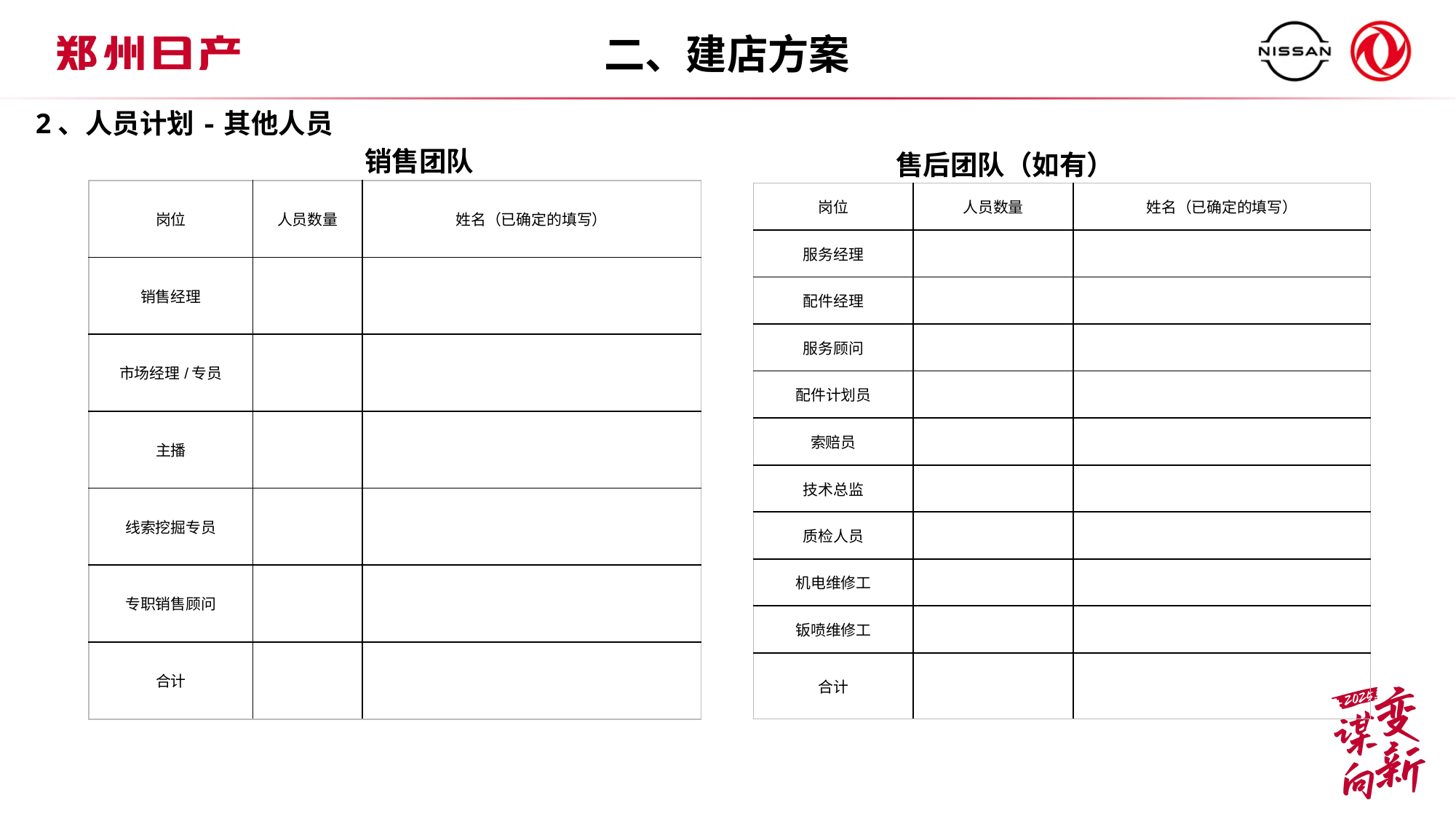

二、建店方案
2、人员计划-其他人员
销售团队
售后团队（如有）
| 岗位 | 人员数量 | 姓名（已确定的填写） |
| --- | --- | --- |
| 销售经理 |  |  |
| 市场经理/专员 |  |  |
| 主播 |  |  |
| 线索挖掘专员 |  |  |
| 专职销售顾问 |  |  |
| 合计 |  |  |
| 岗位 | 人员数量 | 姓名（已确定的填写） |
| --- | --- | --- |
| 服务经理 |  |  |
| 配件经理 |  |  |
| 服务顾问 |  |  |
| 配件计划员 |  |  |
| 索赔员 |  |  |
| 技术总监 |  |  |
| 质检人员 |  |  |
| 机电维修工 |  |  |
| 钣喷维修工 |  |  |
| 合计 |  |  |